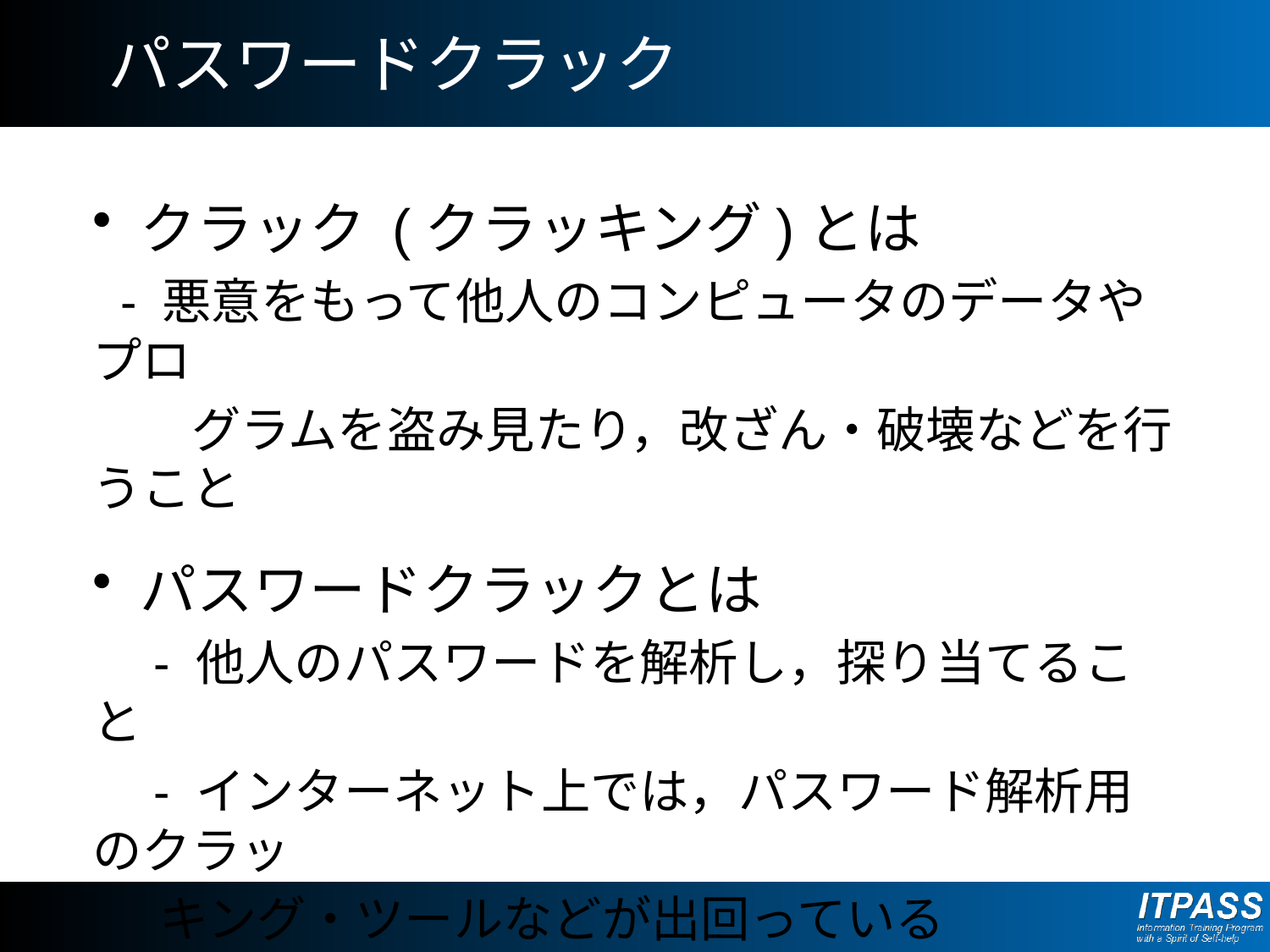

# パスワードクラック
クラック (クラッキング)とは
  - 悪意をもって他人のコンピュータのデータやプロ
　　グラムを盗み見たり，改ざん・破壊などを行うこと

パスワードクラックとは
　- 他人のパスワードを解析し，探り当てること
　- インターネット上では，パスワード解析用のクラッ
     キング・ツールなどが出回っている